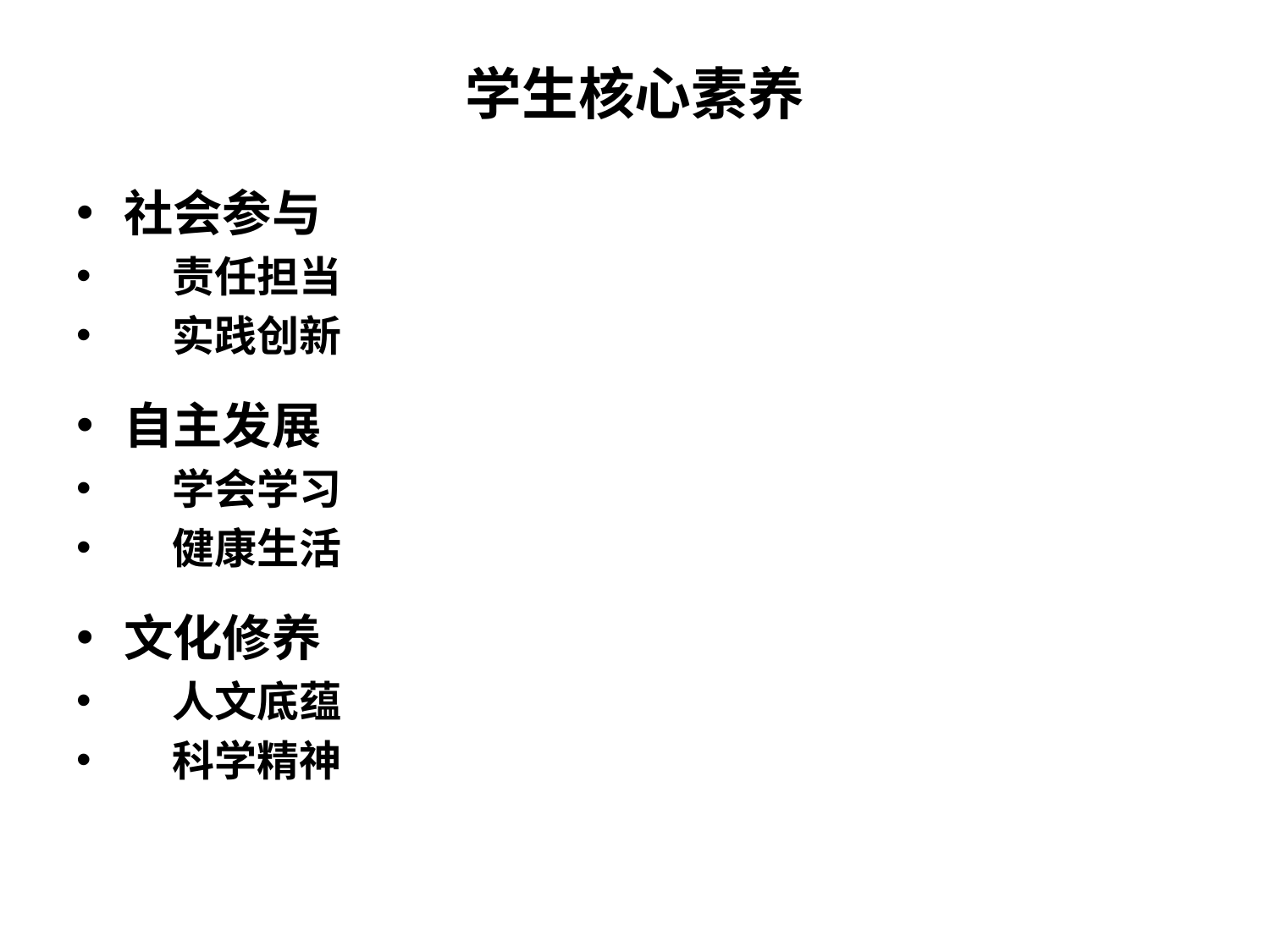

# 学生核心素养
社会参与
    责任担当
    实践创新

自主发展
    学会学习
    健康生活

文化修养
    人文底蕴
    科学精神